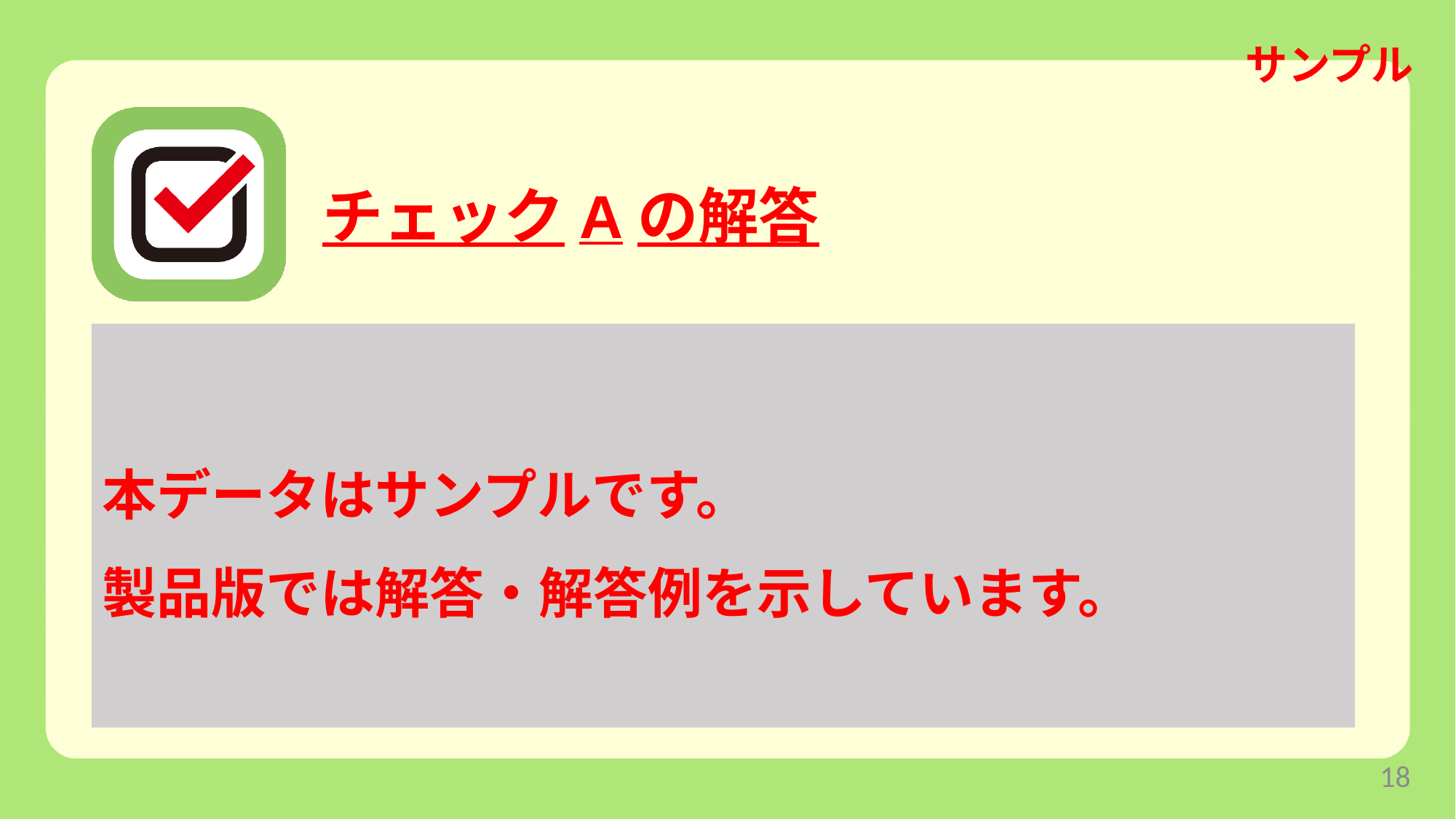

チェックAの解答
本データはサンプルです。
製品版では解答・解答例を示しています。